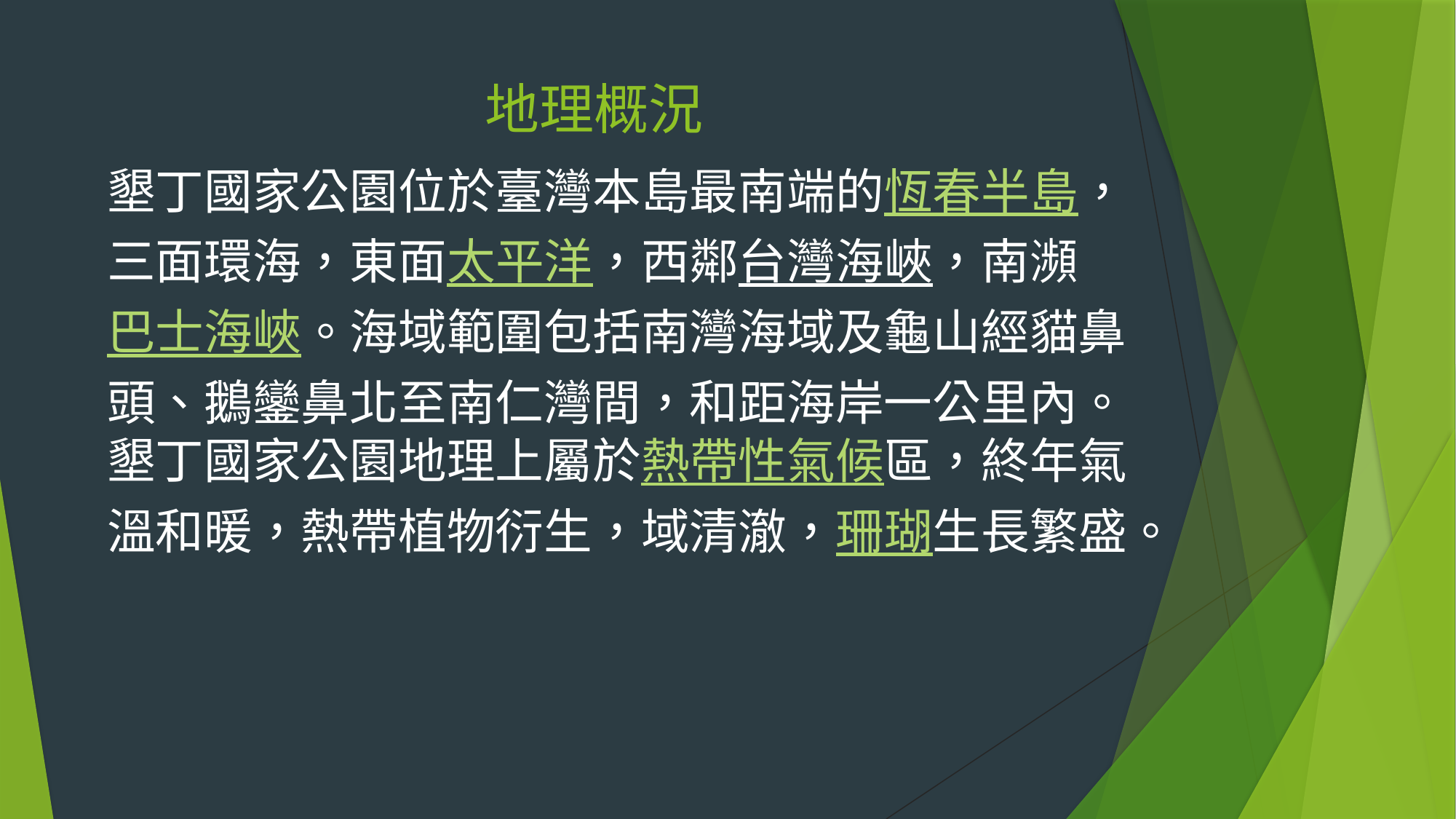

# 地理概況
墾丁國家公園位於臺灣本島最南端的恆春半島，三面環海，東面太平洋，西鄰台灣海峽，南瀕巴士海峽。海域範圍包括南灣海域及龜山經貓鼻頭、鵝鑾鼻北至南仁灣間，和距海岸一公里內。墾丁國家公園地理上屬於熱帶性氣候區，終年氣溫和暖，熱帶植物衍生，域清澈，珊瑚生長繁盛。